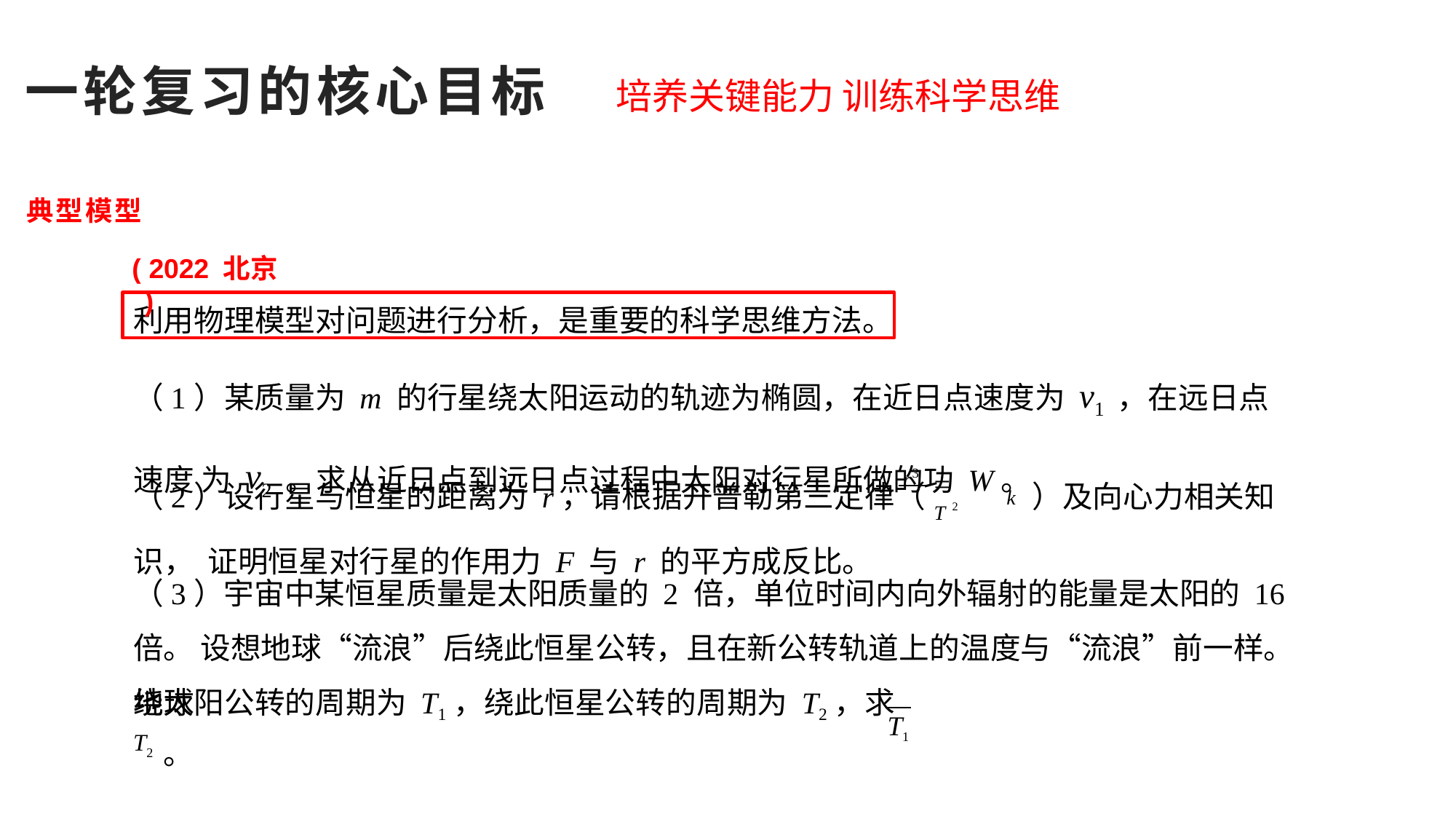

# 一轮复习的核心目标
培养关键能力 训练科学思维
典型模型
( 2022 北京 )
利用物理模型对问题进行分析，是重要的科学思维方法。
（1）某质量为 m 的行星绕太阳运动的轨迹为椭圆，在近日点速度为 v1 ，在远日点速度 为 v2 。求从近日点到远日点过程中太阳对行星所做的功 W。
r3
（2）设行星与恒星的距离为 r，请根据开普勒第三定律（T 2	k ）及向心力相关知识，  证明恒星对行星的作用力 F 与 r 的平方成反比。
=

（3）宇宙中某恒星质量是太阳质量的 2 倍，单位时间内向外辐射的能量是太阳的 16 倍。 设想地球“流浪”后绕此恒星公转，且在新公转轨道上的温度与“流浪”前一样。地球
绕太阳公转的周期为 T1，绕此恒星公转的周期为 T2，求 T2 。
T1